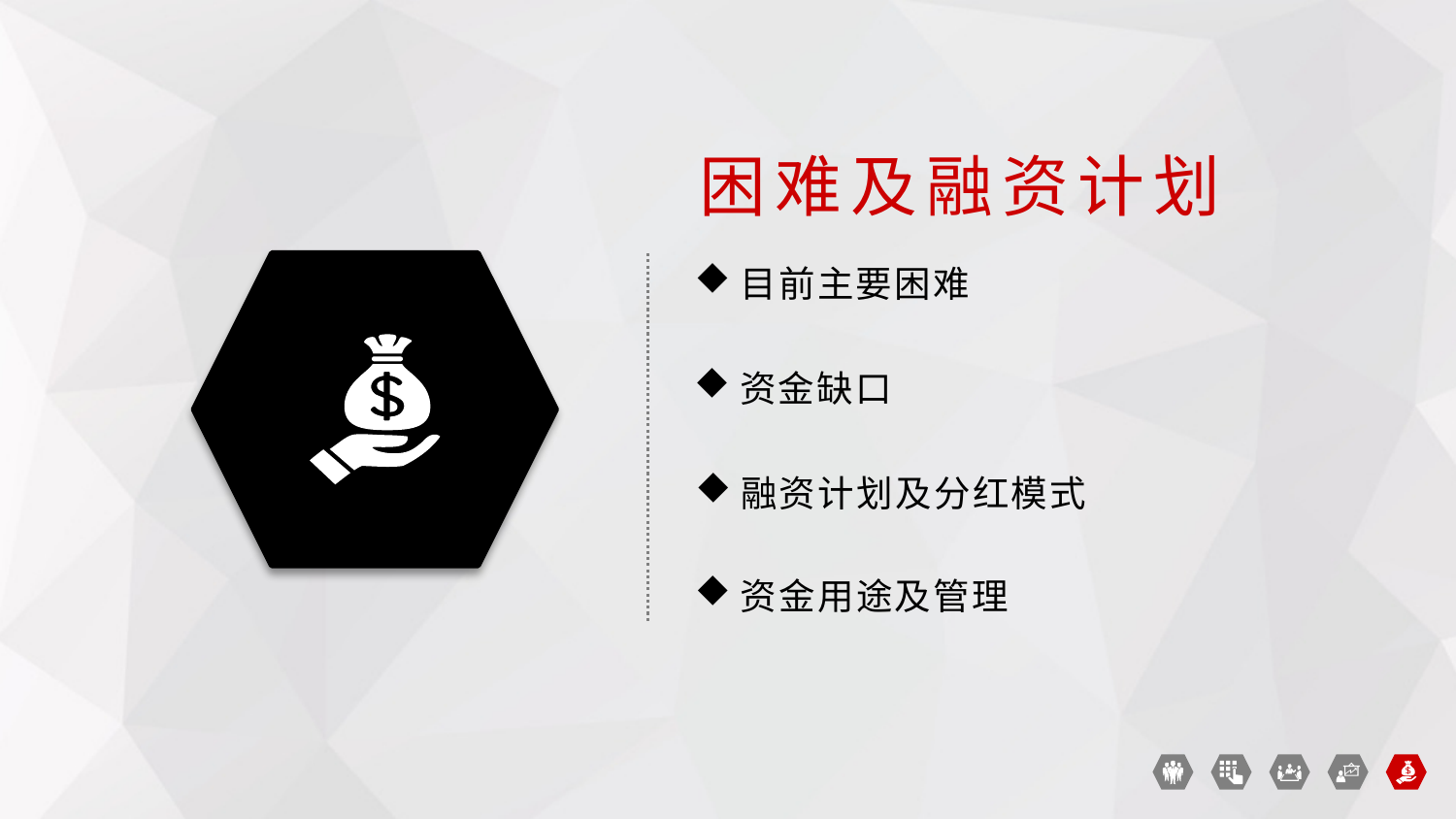

困难及融资计划
目前主要困难

资金缺口
融资计划及分红模式
资金用途及管理